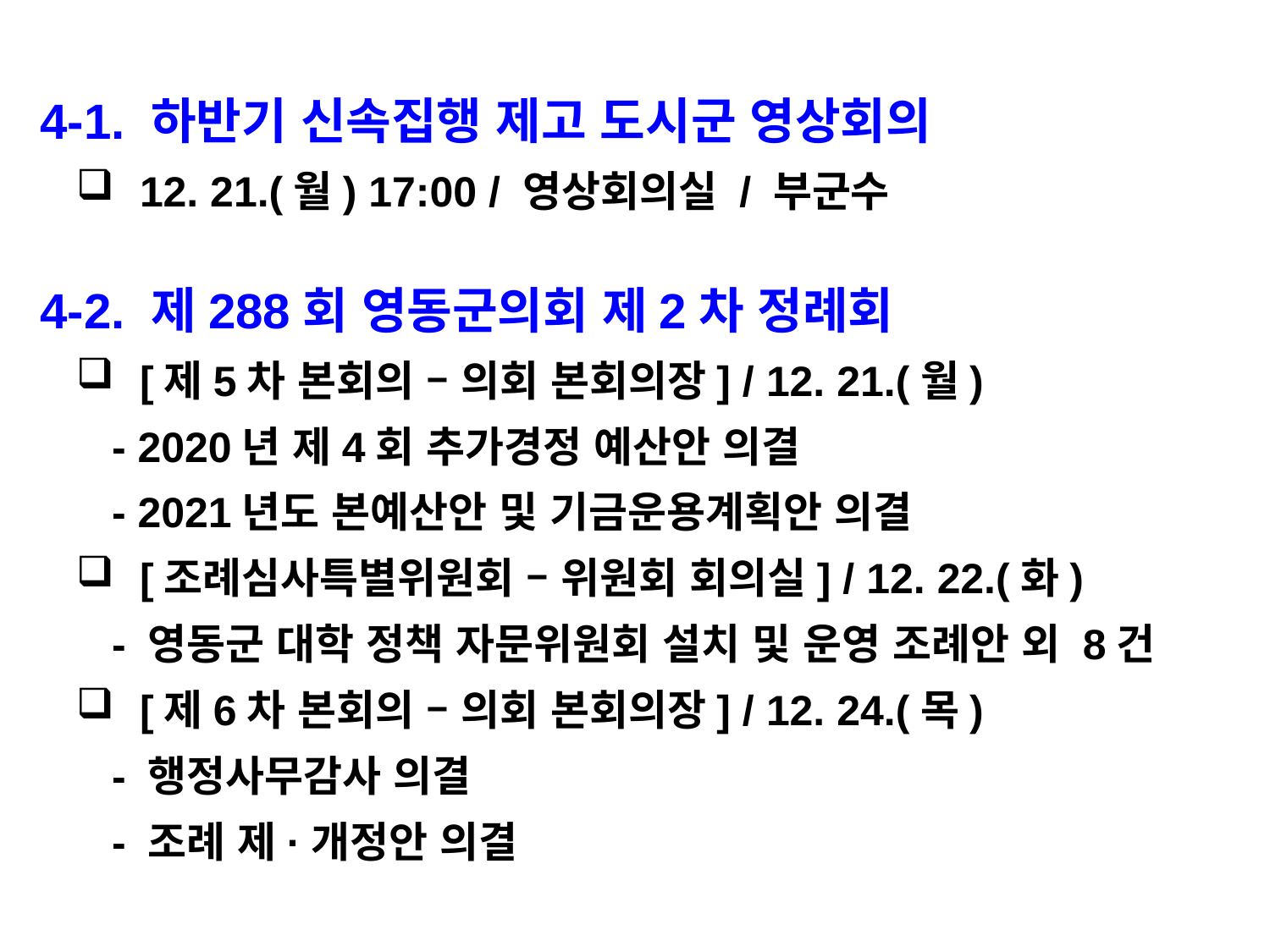

4-1. 하반기 신속집행 제고 도시군 영상회의
12. 21.(월) 17:00 / 영상회의실 / 부군수
  4-2. 제288회 영동군의회 제2차 정례회
[제5차 본회의 – 의회 본회의장] / 12. 21.(월)
   - 2020년 제4회 추가경정 예산안 의결
   - 2021년도 본예산안 및 기금운용계획안 의결
[조례심사특별위원회 – 위원회 회의실] / 12. 22.(화)
   - 영동군 대학 정책 자문위원회 설치 및 운영 조례안 외 8건
[제6차 본회의 – 의회 본회의장] / 12. 24.(목)
   - 행정사무감사 의결
   - 조례 제·개정안 의결